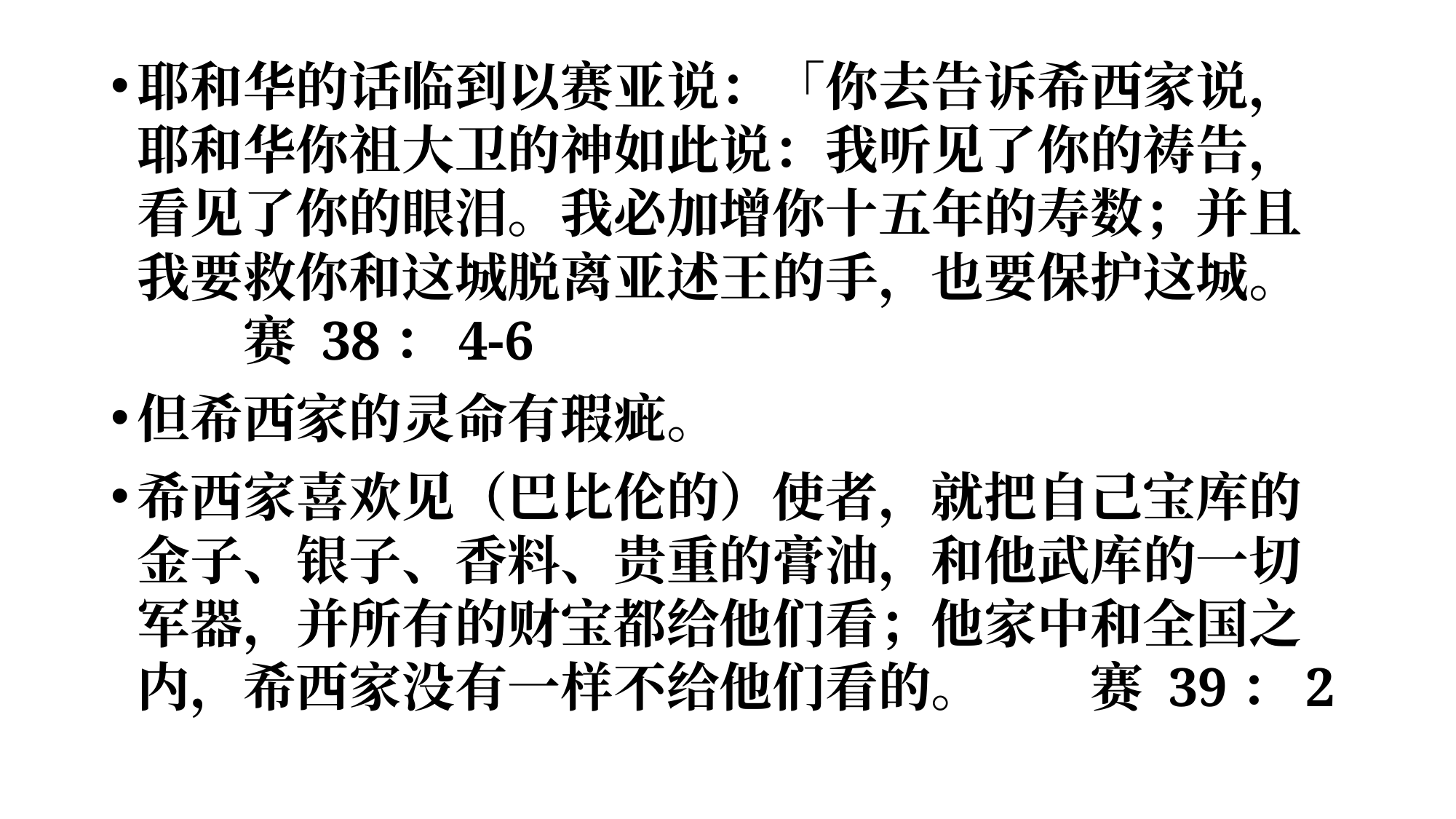

耶和华的话临到以赛亚说：「你去告诉希西家说，耶和华你祖大卫的神如此说：我听见了你的祷告，看见了你的眼泪。我必加增你十五年的寿数；并且我要救你和这城脱离亚述王的手，也要保护这城。 					赛 38：4-6
但希西家的灵命有瑕疵。
希西家喜欢见（巴比伦的）使者，就把自己宝库的金子、银子、香料、贵重的膏油，和他武库的一切军器，并所有的财宝都给他们看；他家中和全国之内，希西家没有一样不给他们看的。 	赛 39：2